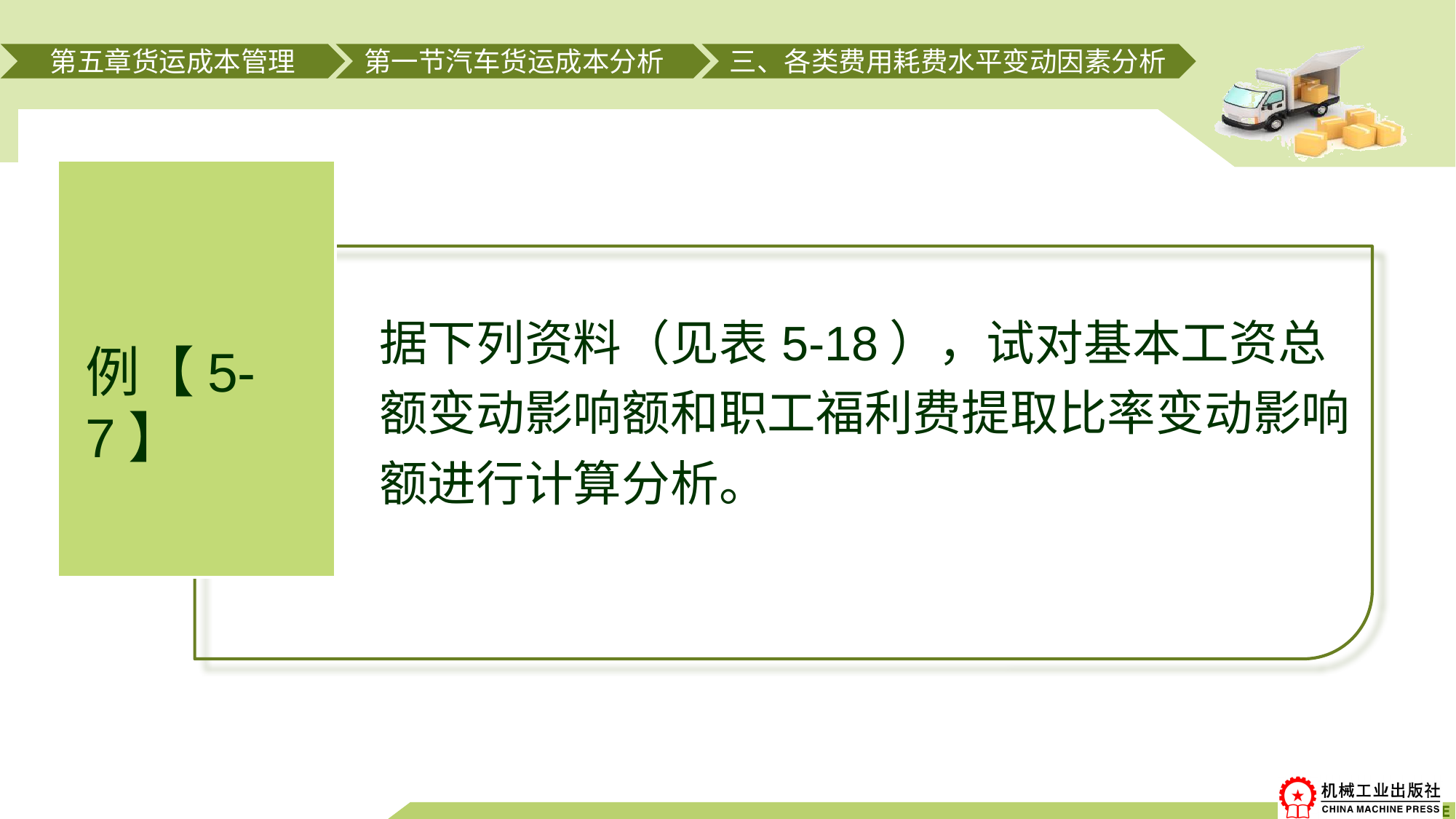

第五章货运成本管理
第一节汽车货运成本分析
三、各类费用耗费水平变动因素分析
据下列资料（见表5-18），试对基本工资总额变动影响额和职工福利费提取比率变动影响额进行计算分析。

例【5-7】